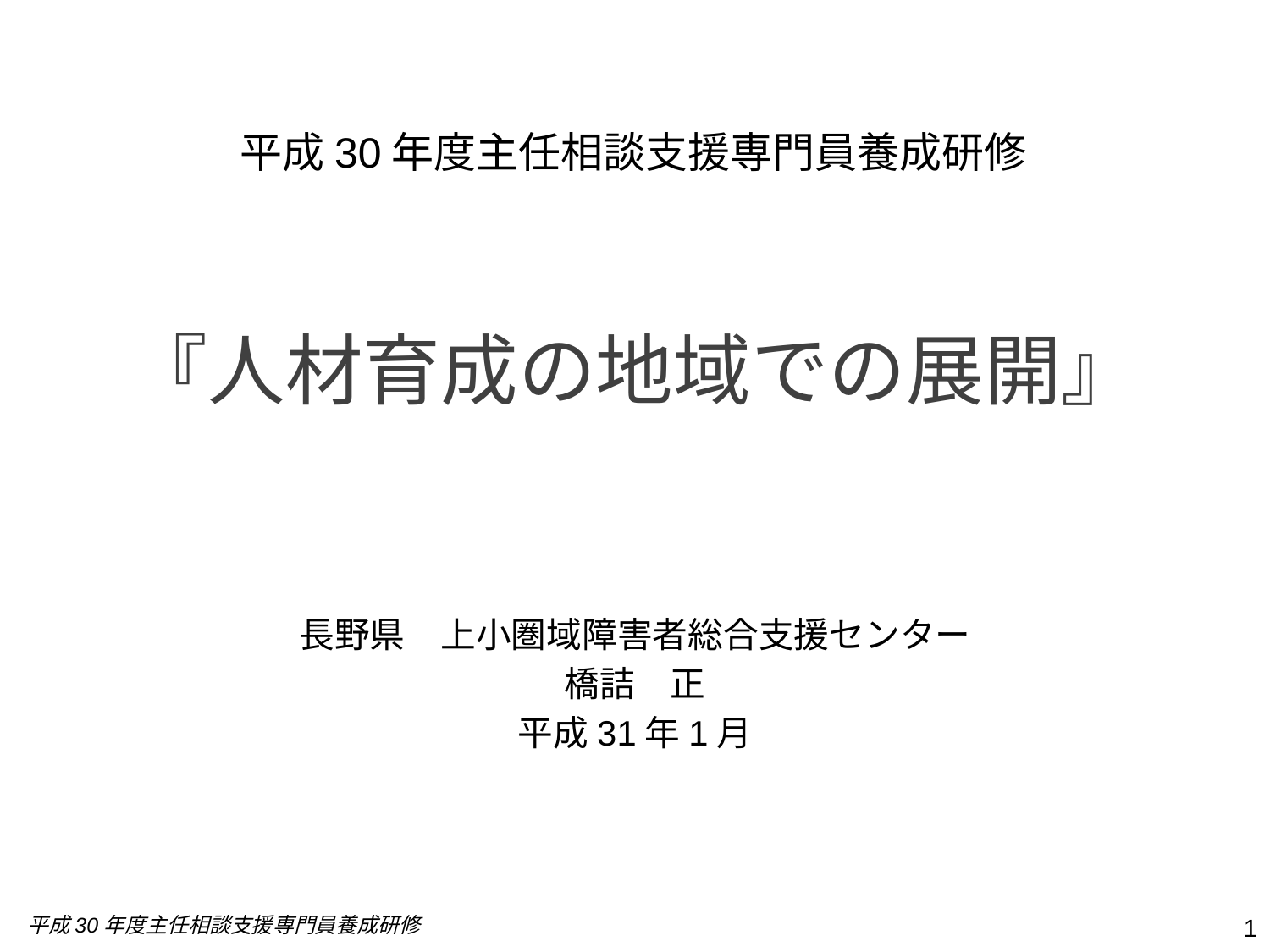

# 平成30年度主任相談支援専門員養成研修
『人材育成の地域での展開』
長野県　上小圏域障害者総合支援センター
橋詰　正
平成31年1月

平成30年度主任相談支援専門員養成研修
1